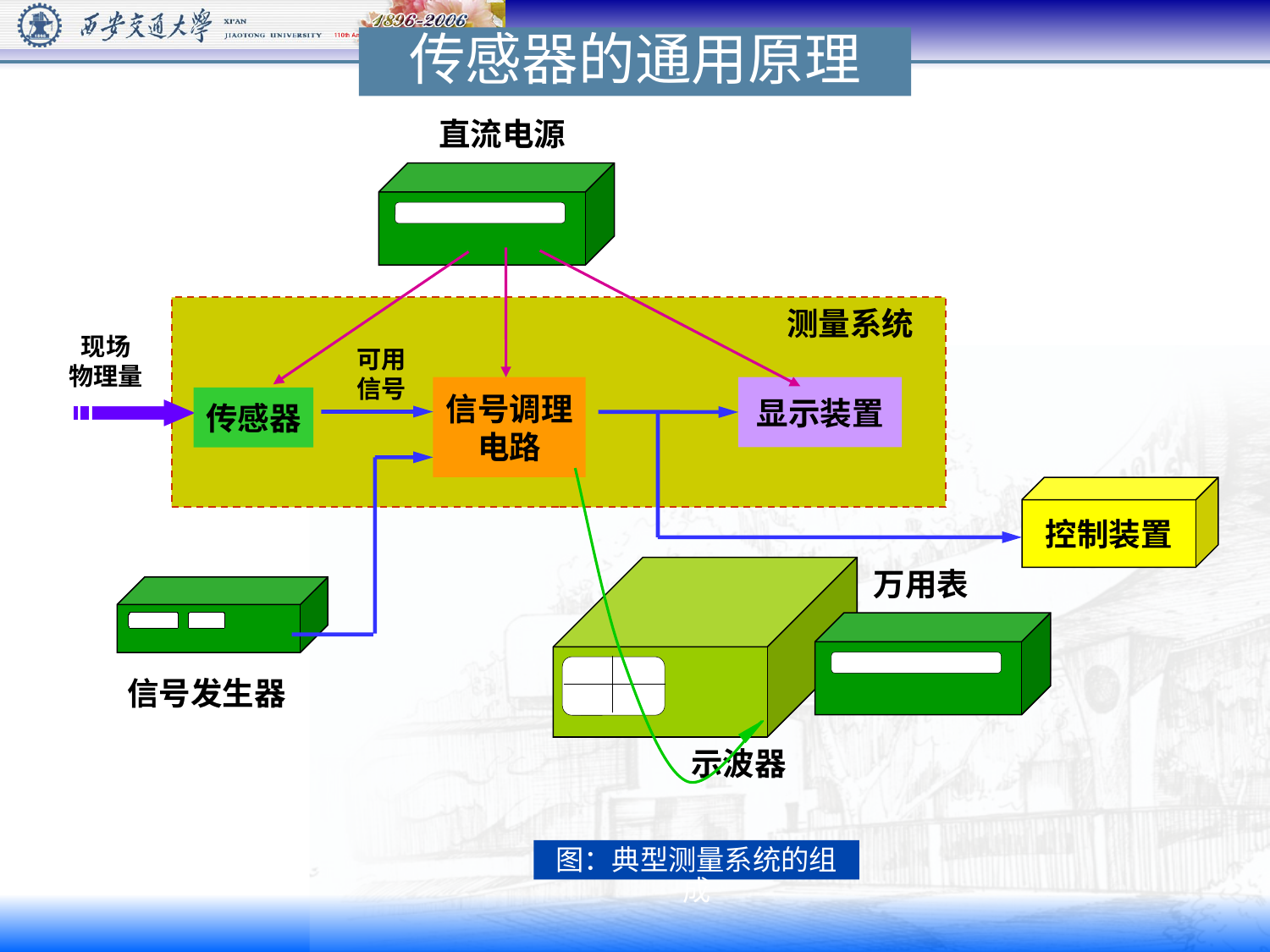

传感器的通用原理
直流电源

测量系统
现场
物理量

可用
信号

信号调理
电路
显示装置
传感器

控制装置

示波器
万用表

信号发生器
图：典型测量系统的组成